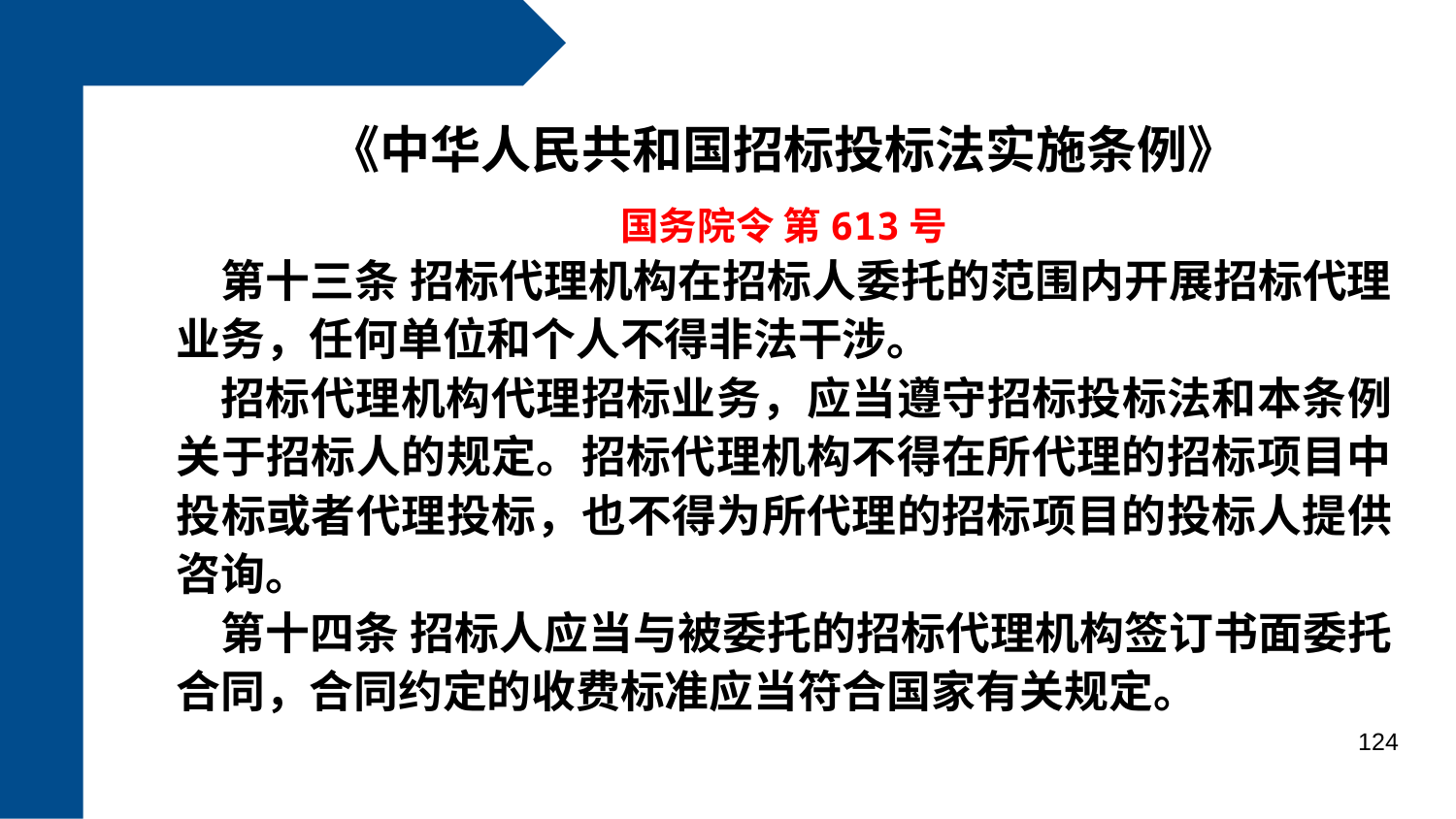

第三章 投标
《中华人民共和国招标投标法实施条例》
国务院令 第613号
第十三条 招标代理机构在招标人委托的范围内开展招标代理业务，任何单位和个人不得非法干涉。
招标代理机构代理招标业务，应当遵守招标投标法和本条例关于招标人的规定。招标代理机构不得在所代理的招标项目中投标或者代理投标，也不得为所代理的招标项目的投标人提供咨询。
第十四条 招标人应当与被委托的招标代理机构签订书面委托合同，合同约定的收费标准应当符合国家有关规定。
124